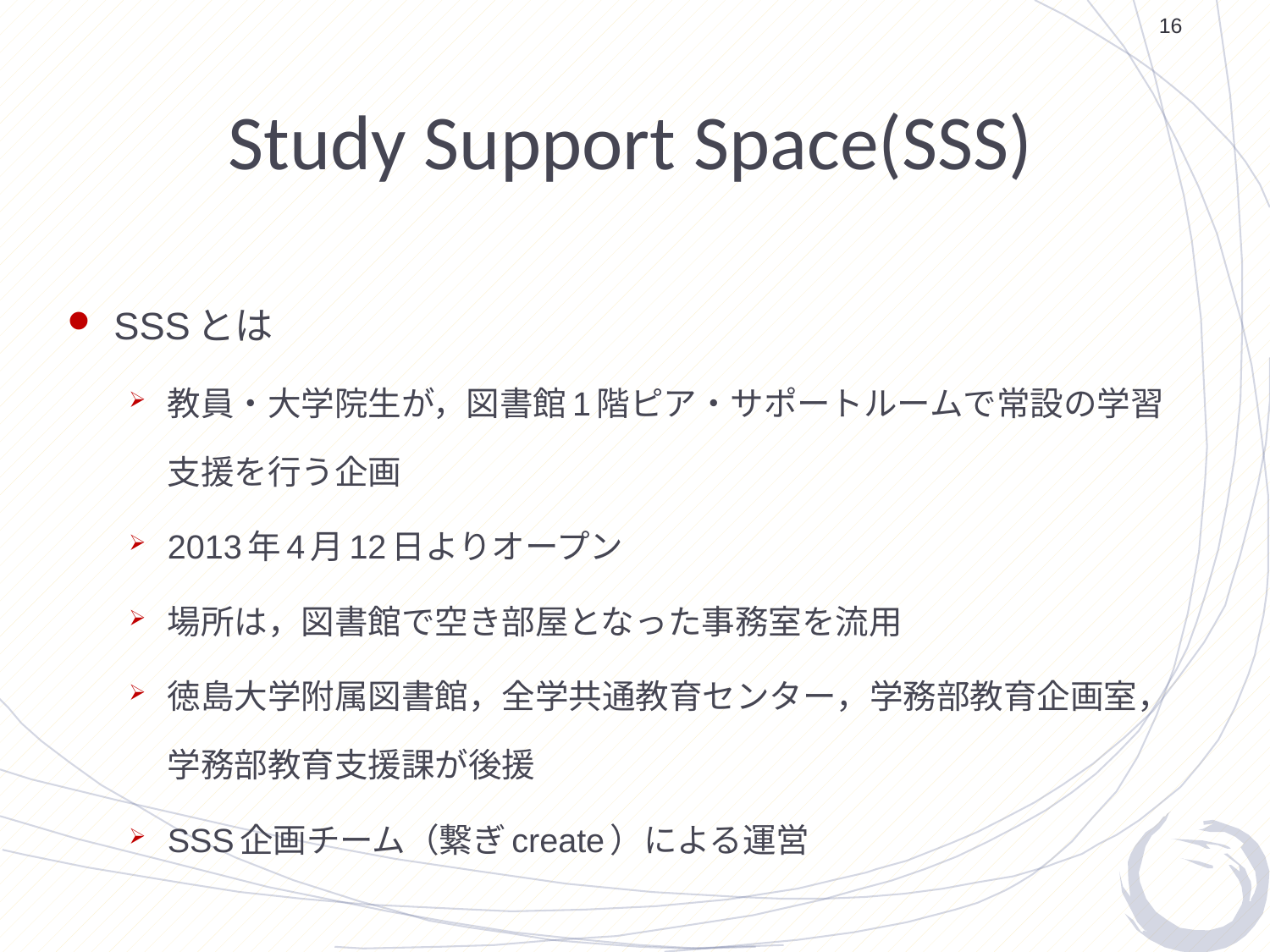

16
# Study Support Space(SSS)
SSSとは
教員・大学院生が，図書館1階ピア・サポートルームで常設の学習支援を行う企画
2013年4月12日よりオープン
場所は，図書館で空き部屋となった事務室を流用
徳島大学附属図書館，全学共通教育センター，学務部教育企画室，学務部教育支援課が後援
SSS企画チーム（繋ぎcreate）による運営